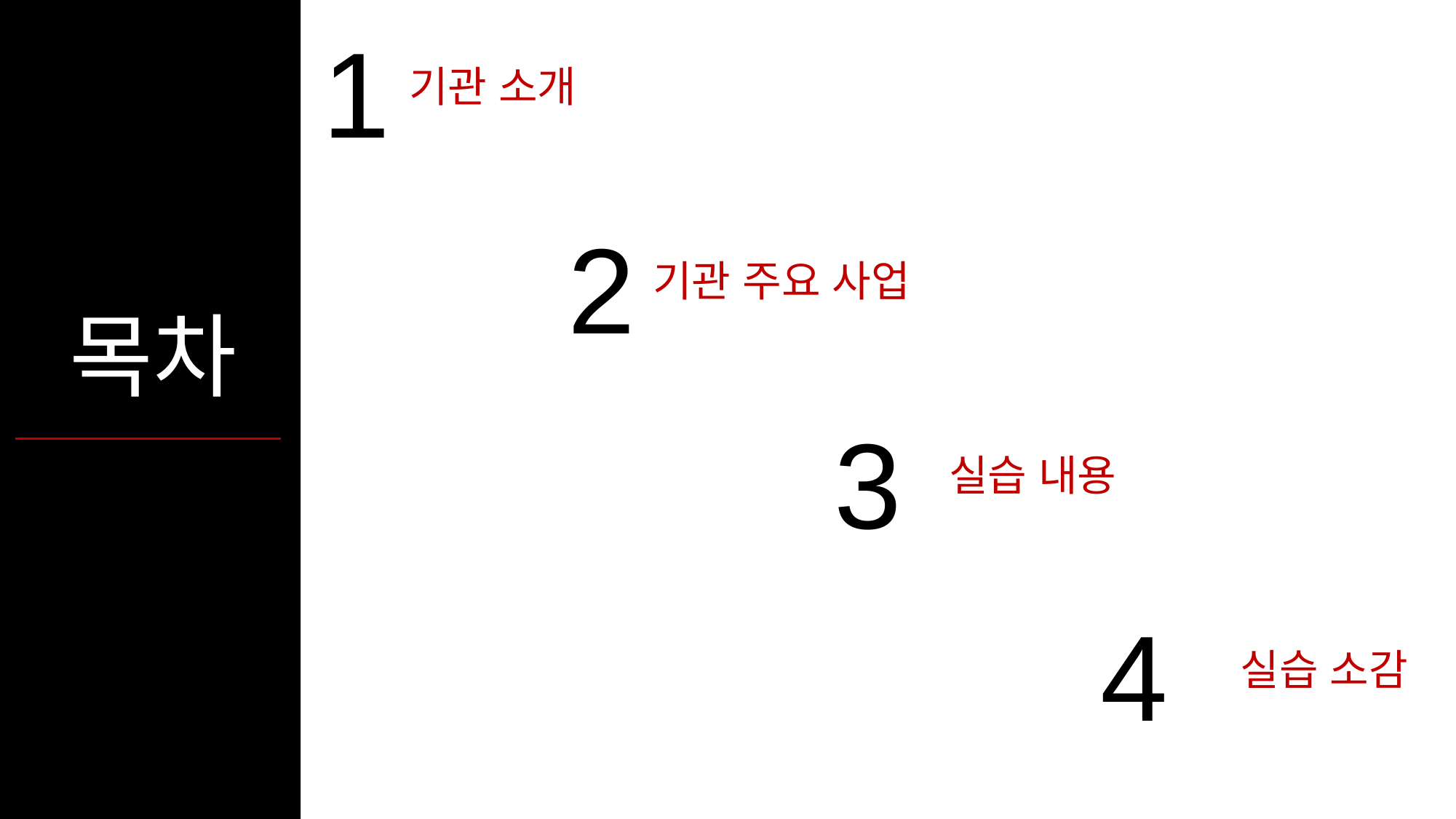

1
기관 소개
2
기관 주요 사업
목차
3
 실습 내용
4
 실습 소감